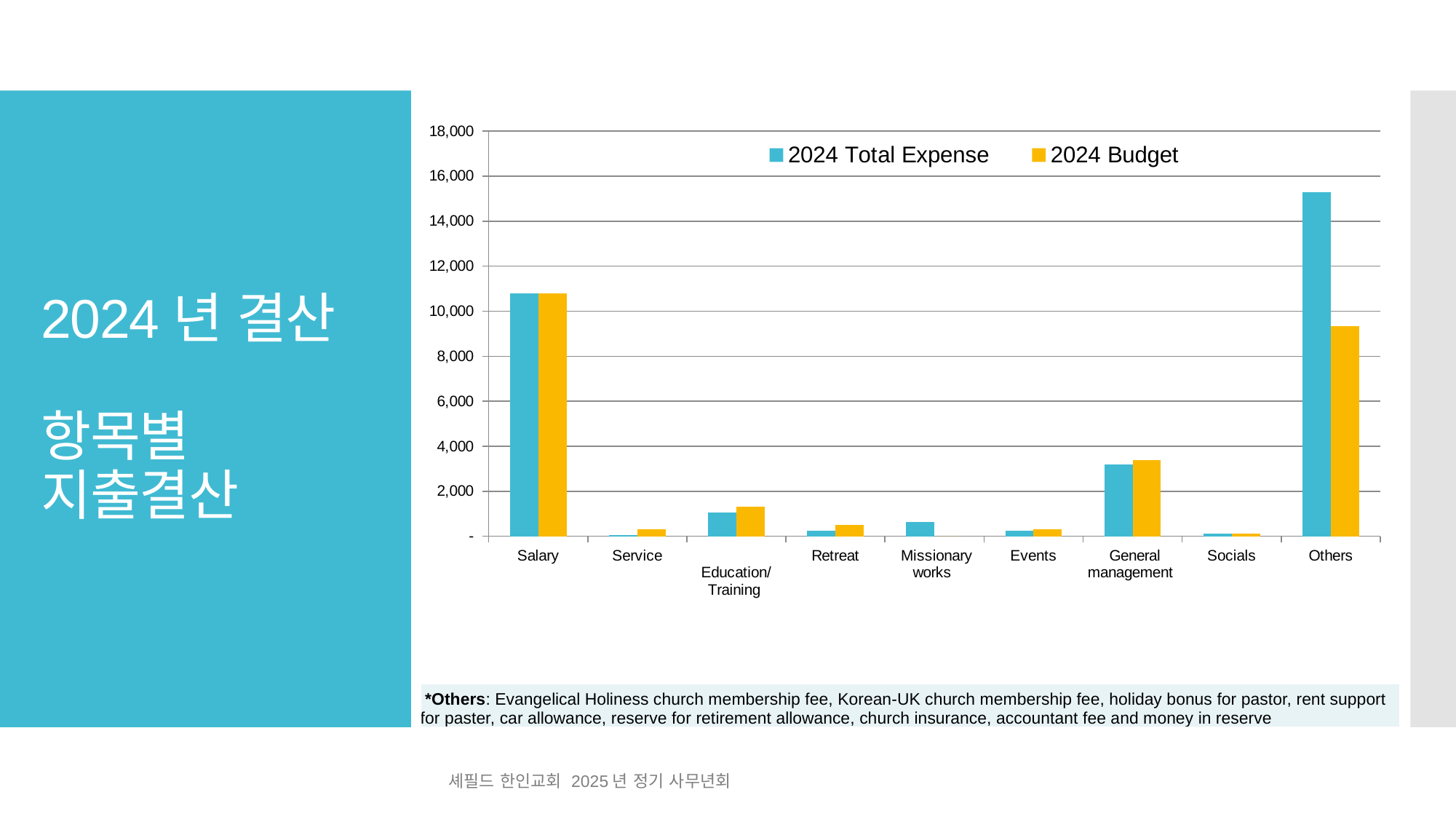

### Chart

| Category | 2024 Total Expense | 2024 Budget |
|---|---|---|
|  Salary  | 10800.0 | 10800.0 |
|  Service  | 48.25 | 300.0 |
|  Education/Training  | 1052.0 | 1300.0 |
|  Retreat  | 252.12 | 500.0 |
|  Missionary works  | 644.41 | 0.0 |
|  Events  | 242.57 | 300.0 |
|  General management  | 3199.53 | 3380.0 |
|  Socials  | 116.0 | 100.0 |
|  Others  | 15275.810000000001 | 9324.23 |
# 2024년 결산
항목별 지출결산
| \*Others: Evangelical Holiness church membership fee, Korean-UK church membership fee, holiday bonus for pastor, rent support for paster, car allowance, reserve for retirement allowance, church insurance, accountant fee and money in reserve |
| --- |
셰필드 한인교회 2025년 정기 사무년회